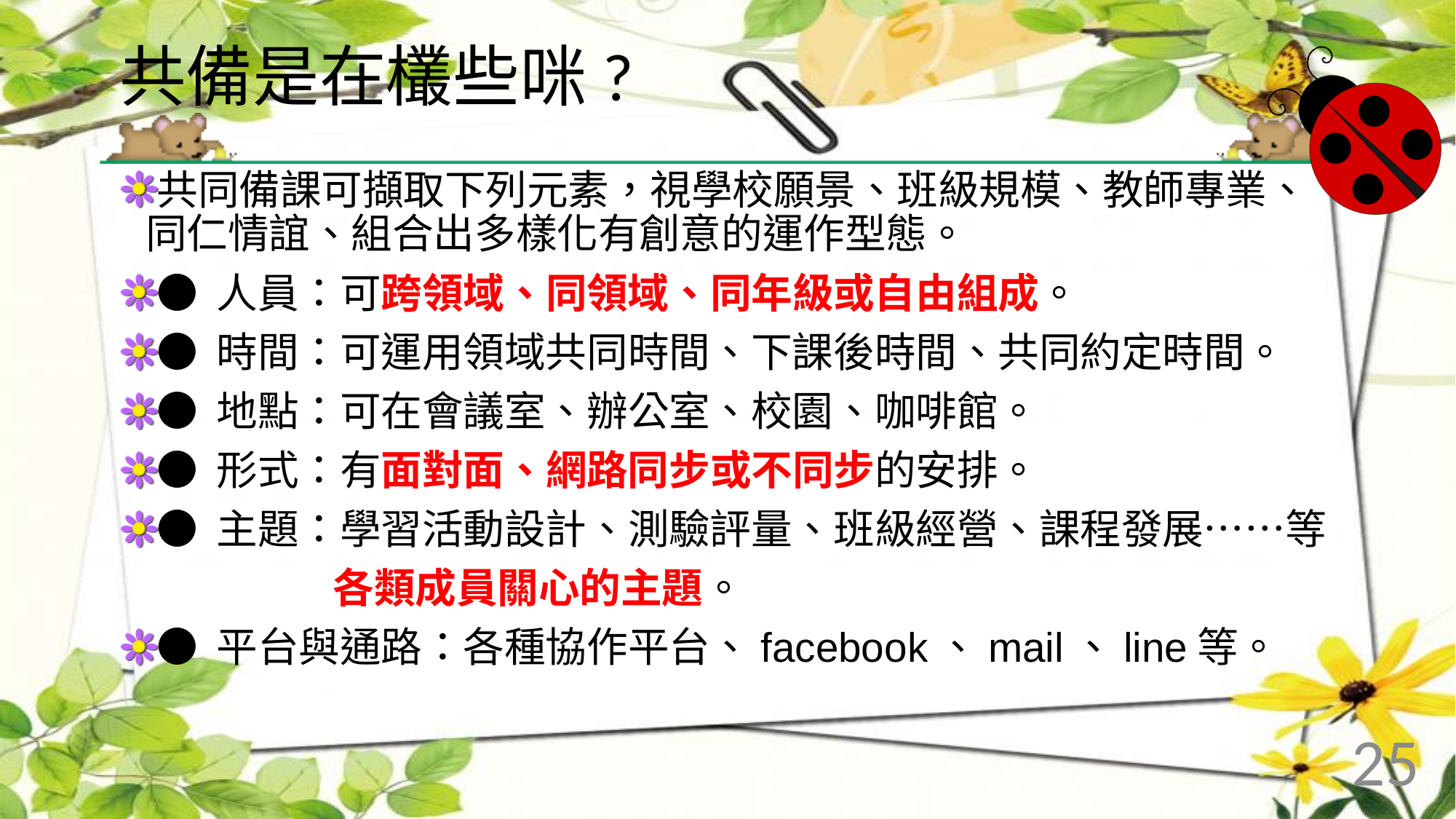

# 共備是在欉些咪?
共同備課可擷取下列元素，視學校願景、班級規模、教師專業、同仁情誼、組合出多樣化有創意的運作型態。
● 人員：可跨領域、同領域、同年級或自由組成。
● 時間：可運用領域共同時間、下課後時間、共同約定時間。
● 地點：可在會議室、辦公室、校園、咖啡館。
● 形式：有面對面、網路同步或不同步的安排。
● 主題：學習活動設計、測驗評量、班級經營、課程發展……等
                      各類成員關心的主題。
● 平台與通路：各種協作平台、facebook、mail、line等。
25